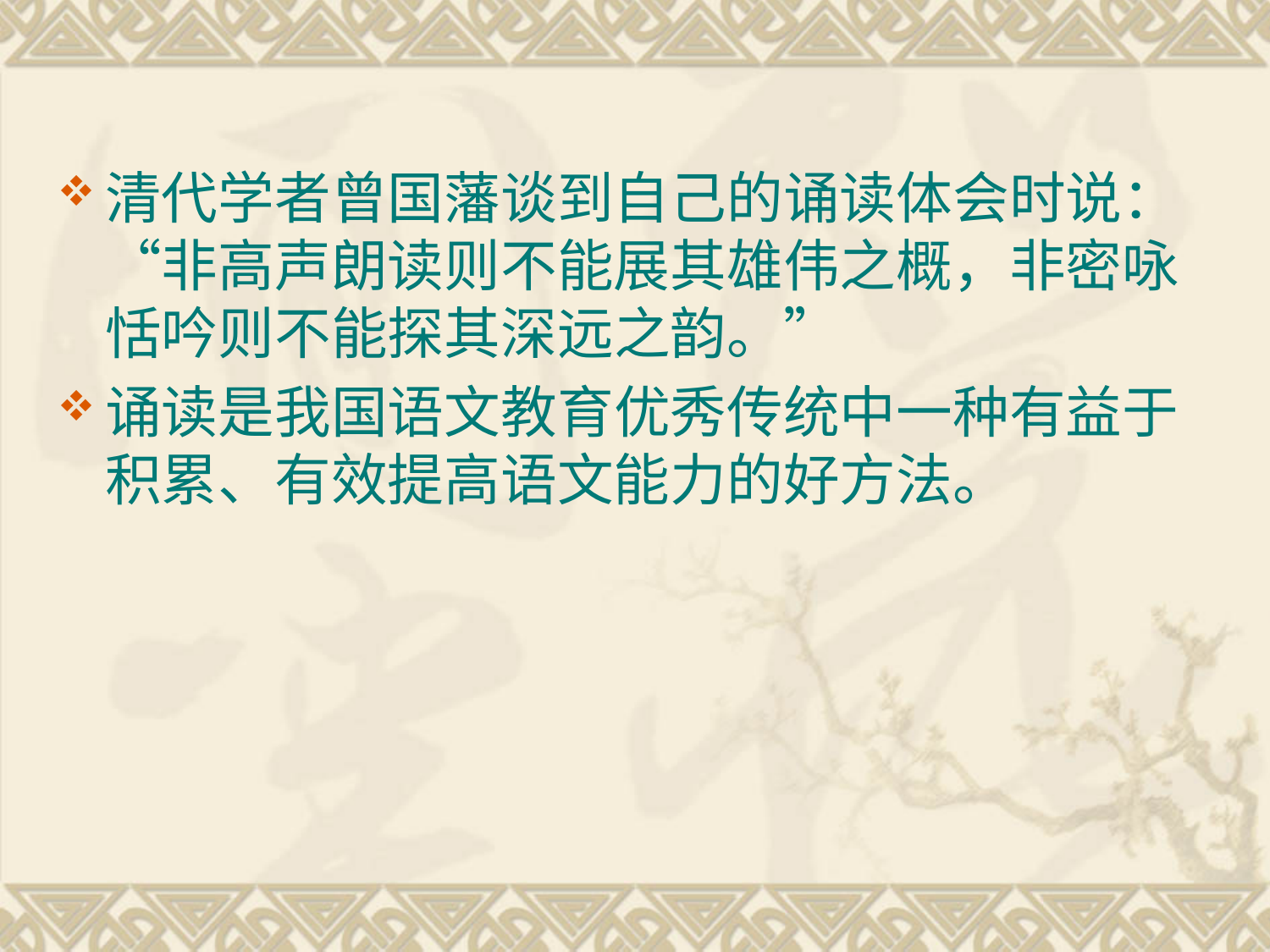

清代学者曾国藩谈到自己的诵读体会时说：“非高声朗读则不能展其雄伟之概，非密咏恬吟则不能探其深远之韵。”
诵读是我国语文教育优秀传统中一种有益于积累、有效提高语文能力的好方法。